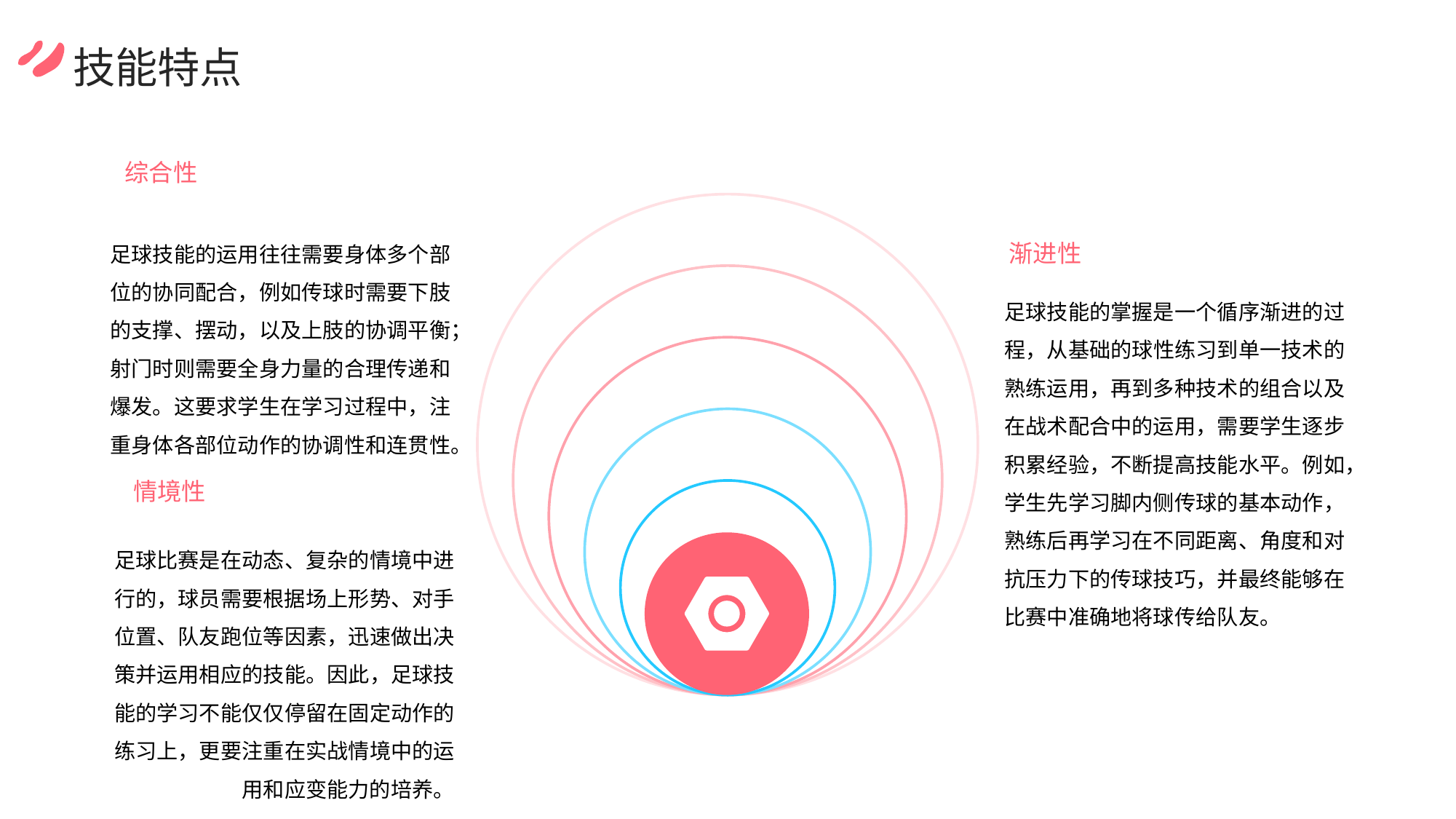

技能特点

综合性

渐进性
足球技能的运用往往需要身体多个部位的协同配合，例如传球时需要下肢的支撑、摆动，以及上肢的协调平衡；射门时则需要全身力量的合理传递和爆发。这要求学生在学习过程中，注重身体各部位动作的协调性和连贯性。

足球技能的掌握是一个循序渐进的过程，从基础的球性练习到单一技术的熟练运用，再到多种技术的组合以及在战术配合中的运用，需要学生逐步积累经验，不断提高技能水平。例如，学生先学习脚内侧传球的基本动作，熟练后再学习在不同距离、角度和对抗压力下的传球技巧，并最终能够在比赛中准确地将球传给队友。

情境性

足球比赛是在动态、复杂的情境中进行的，球员需要根据场上形势、对手位置、队友跑位等因素，迅速做出决策并运用相应的技能。因此，足球技能的学习不能仅仅停留在固定动作的练习上，更要注重在实战情境中的运用和应变能力的培养。